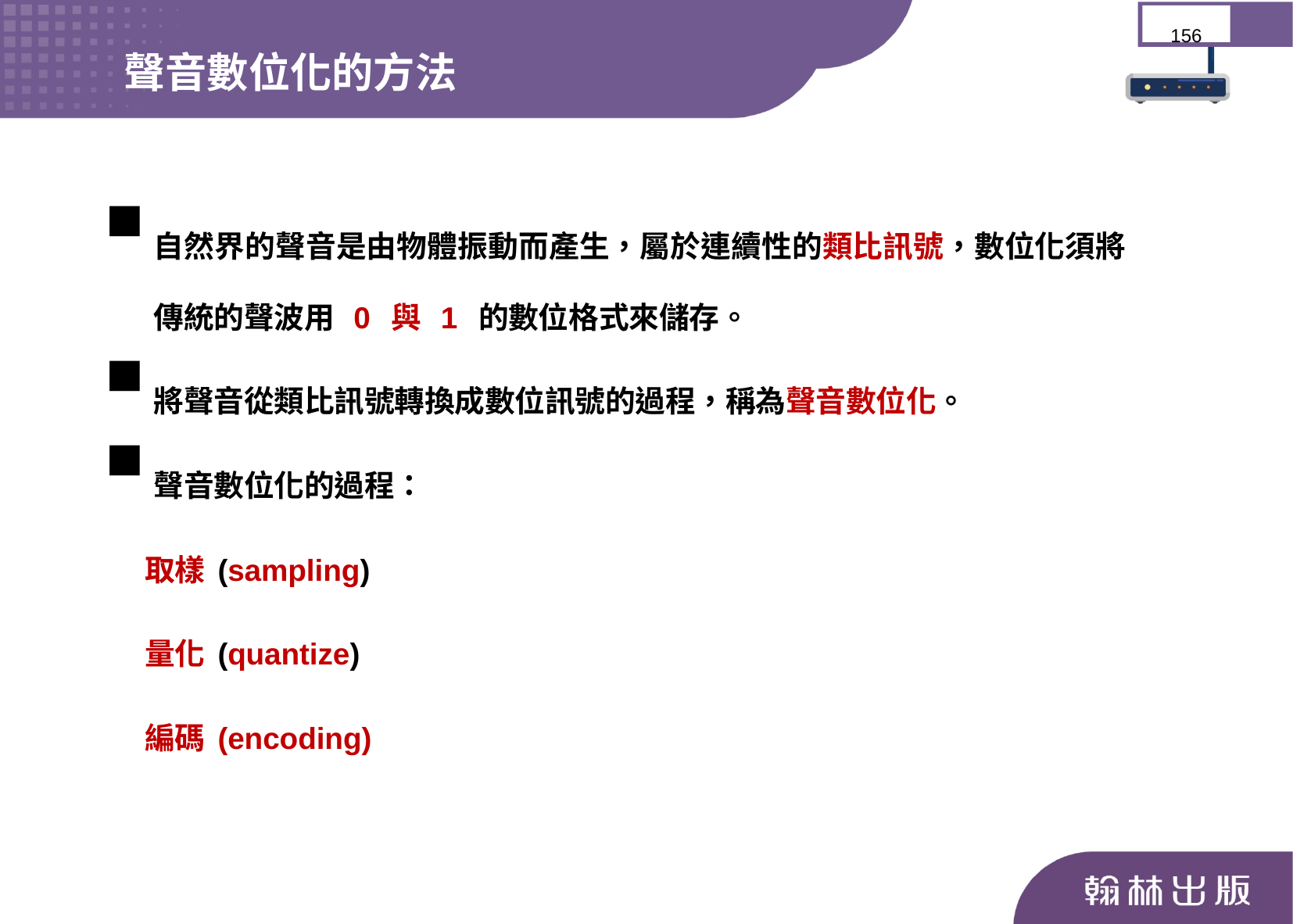

聲音數位化的方法

156

自然界的聲音是由物體振動而產生，屬於連續性的類比訊號，數位化須將傳統的聲波用 0 與 1 的數位格式來儲存。
將聲音從類比訊號轉換成數位訊號的過程，稱為聲音數位化。
聲音數位化的過程：
    取樣(sampling)
    量化(quantize)
    編碼(encoding)